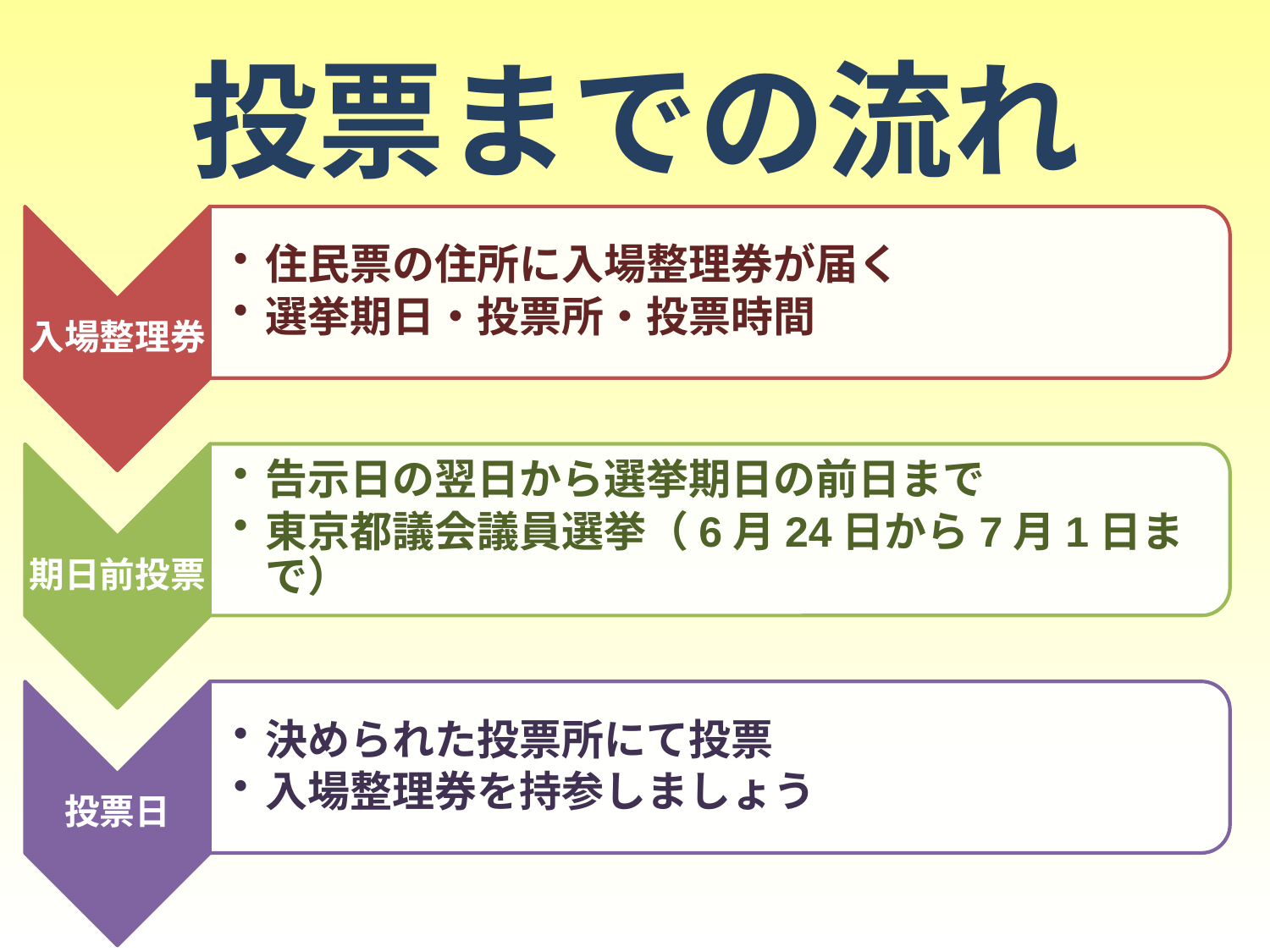

# 投票までの流れ
入場整理券
住民票の住所に入場整理券が届く
選挙期日・投票所・投票時間
期日前投票
告示日の翌日から選挙期日の前日まで
東京都議会議員選挙（6月24日から7月1日まで）
投票日
決められた投票所にて投票
入場整理券を持参しましょう